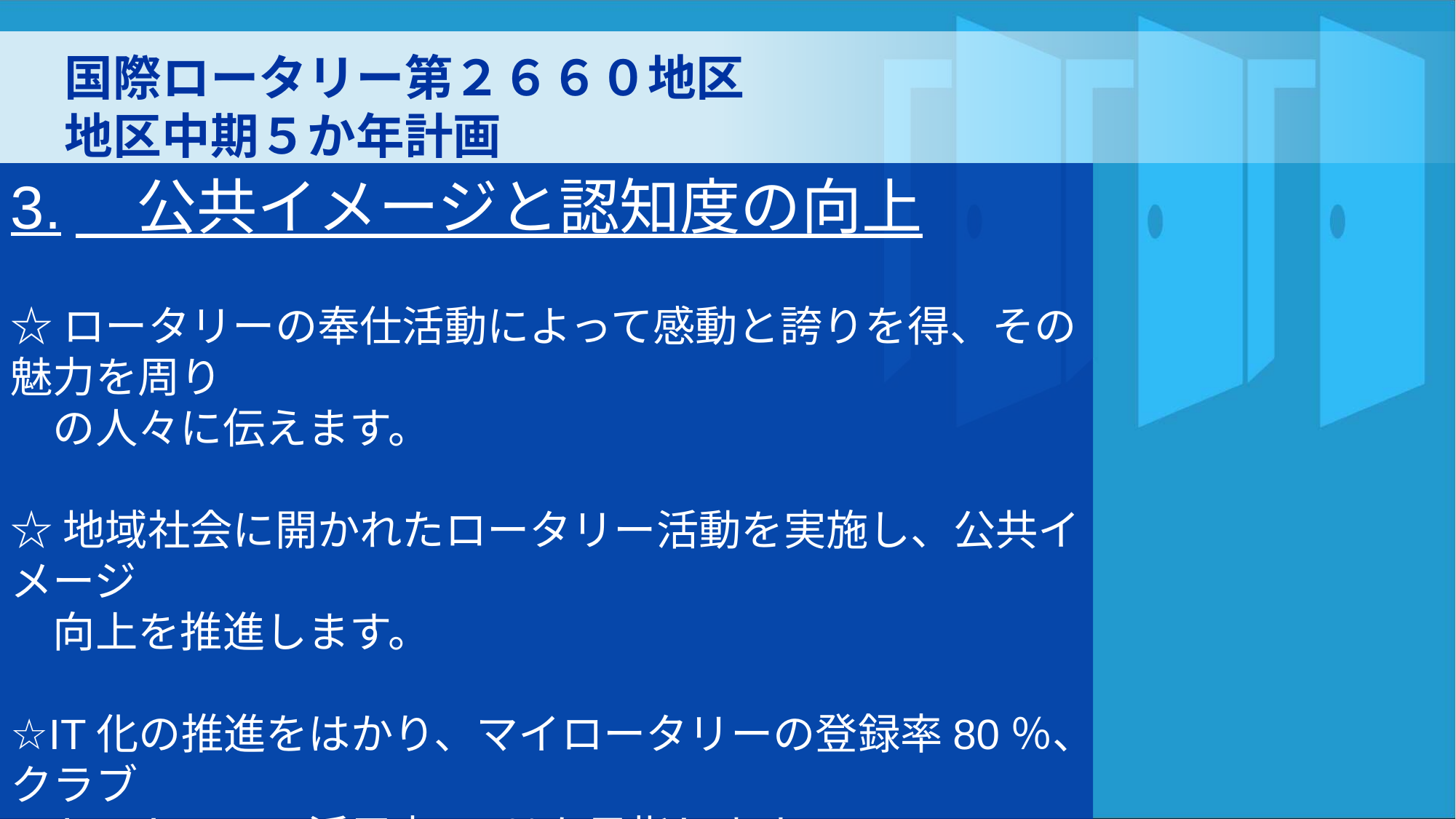

国際ロータリー第２６６０地区
地区中期５か年計画
3.　公共イメージと認知度の向上

☆ロータリーの奉仕活動によって感動と誇りを得、その魅力を周り
　の人々に伝えます。

☆地域社会に開かれたロータリー活動を実施し、公共イメージ
　向上を推進します。

☆IT化の推進をはかり、マイロータリーの登録率80％、クラブ
　セントラルの活用率90％を目指します。